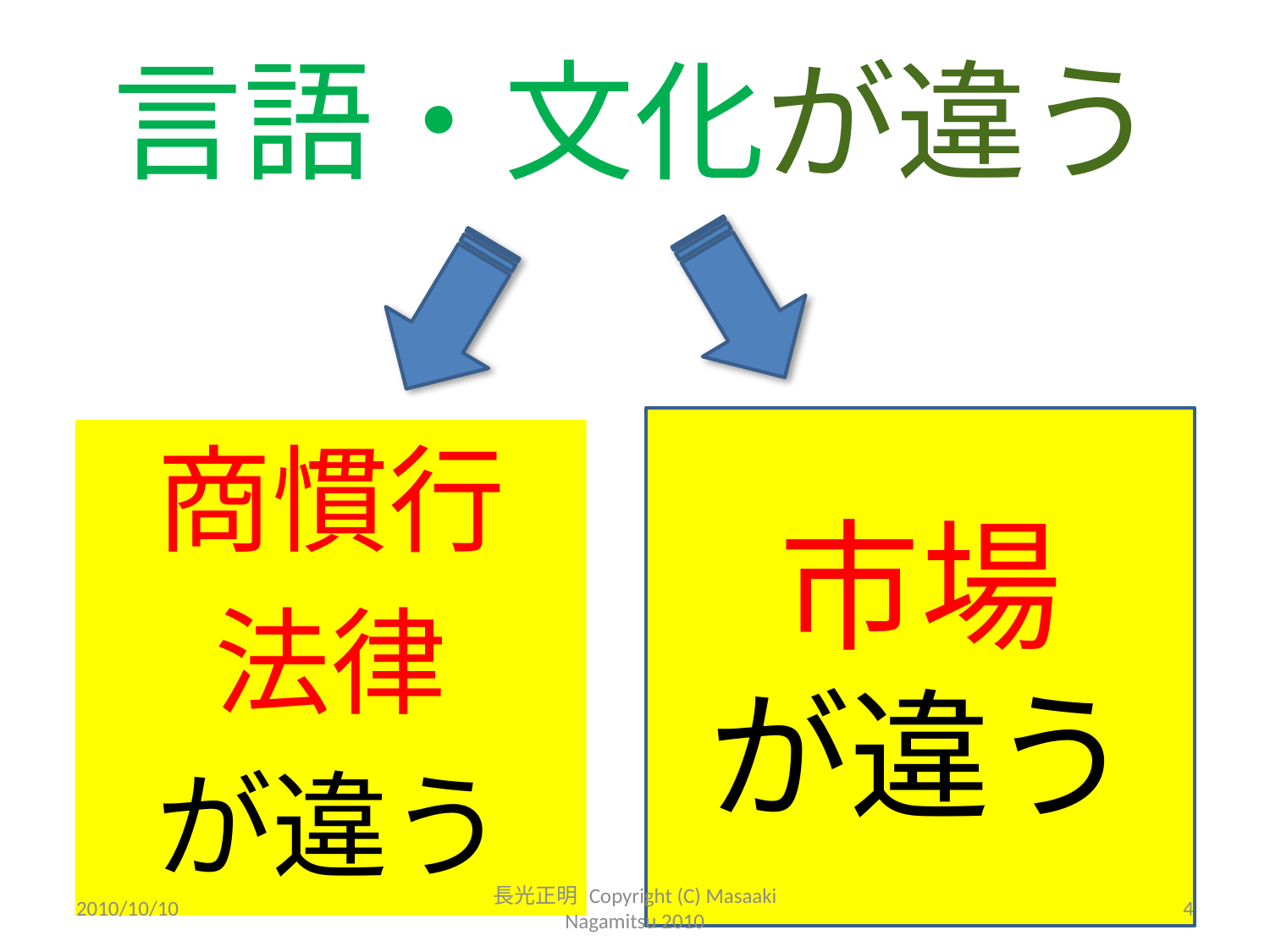

# 言語・文化が違う

市場
が違う
商慣行
法律
が違う
2010/10/10
長光正明 Copyright (C) Masaaki Nagamitsu 2010
4